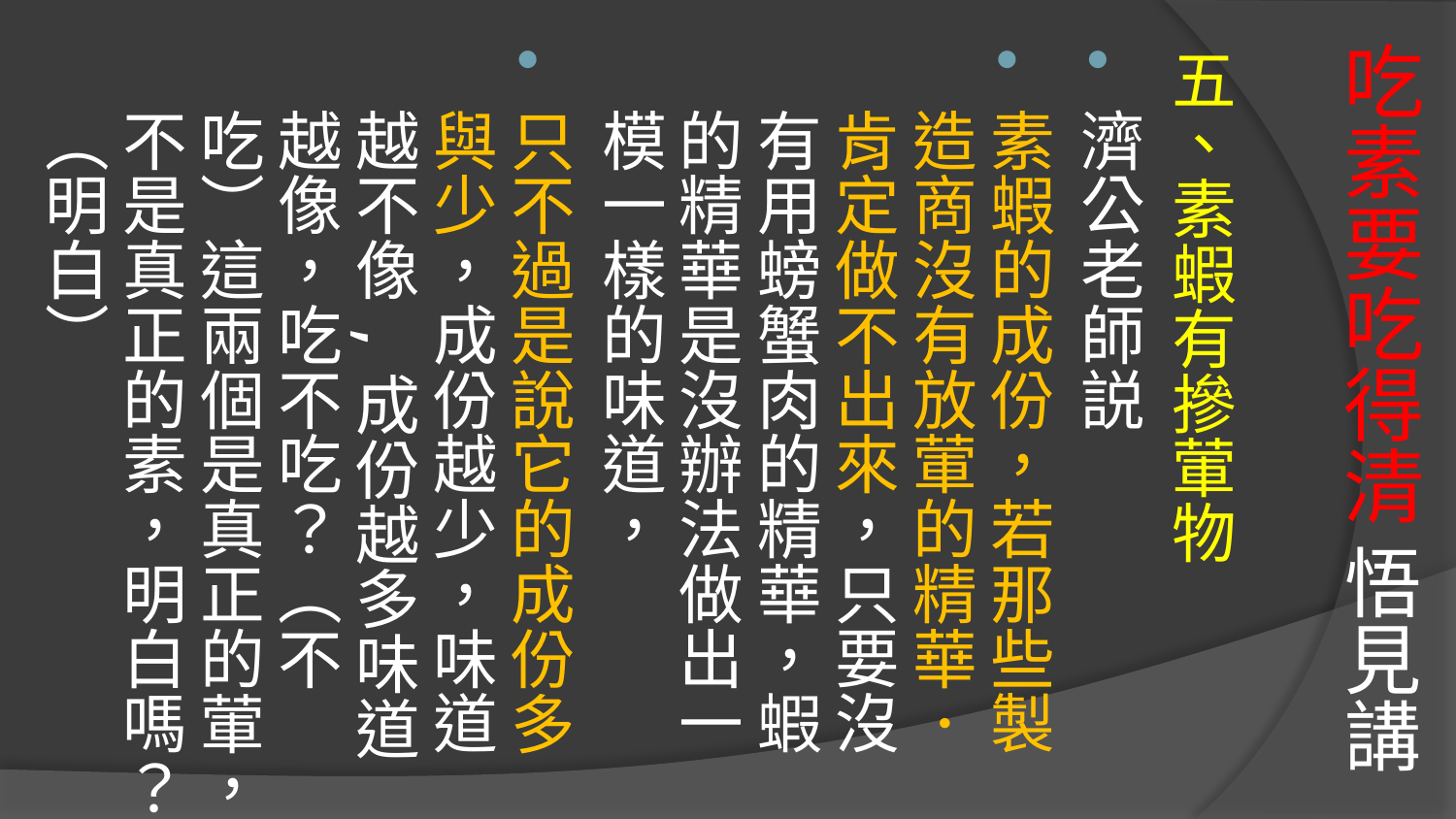

# 吃素要吃得清 悟見講
五、素蝦有摻葷物
濟公老師説
素蝦的成份，若那些製造商沒有放葷的精華．肯定做不出來，只要沒有用螃蟹肉的精華，蝦的精華是沒辦法做出一模一樣的味道，
只不過是說它的成份多與少，成份越少，味道越不像,成份越多味道越像，吃不吃？（不吃）這兩個是真正的葷，不是真正的素，明白嗎？（明白）